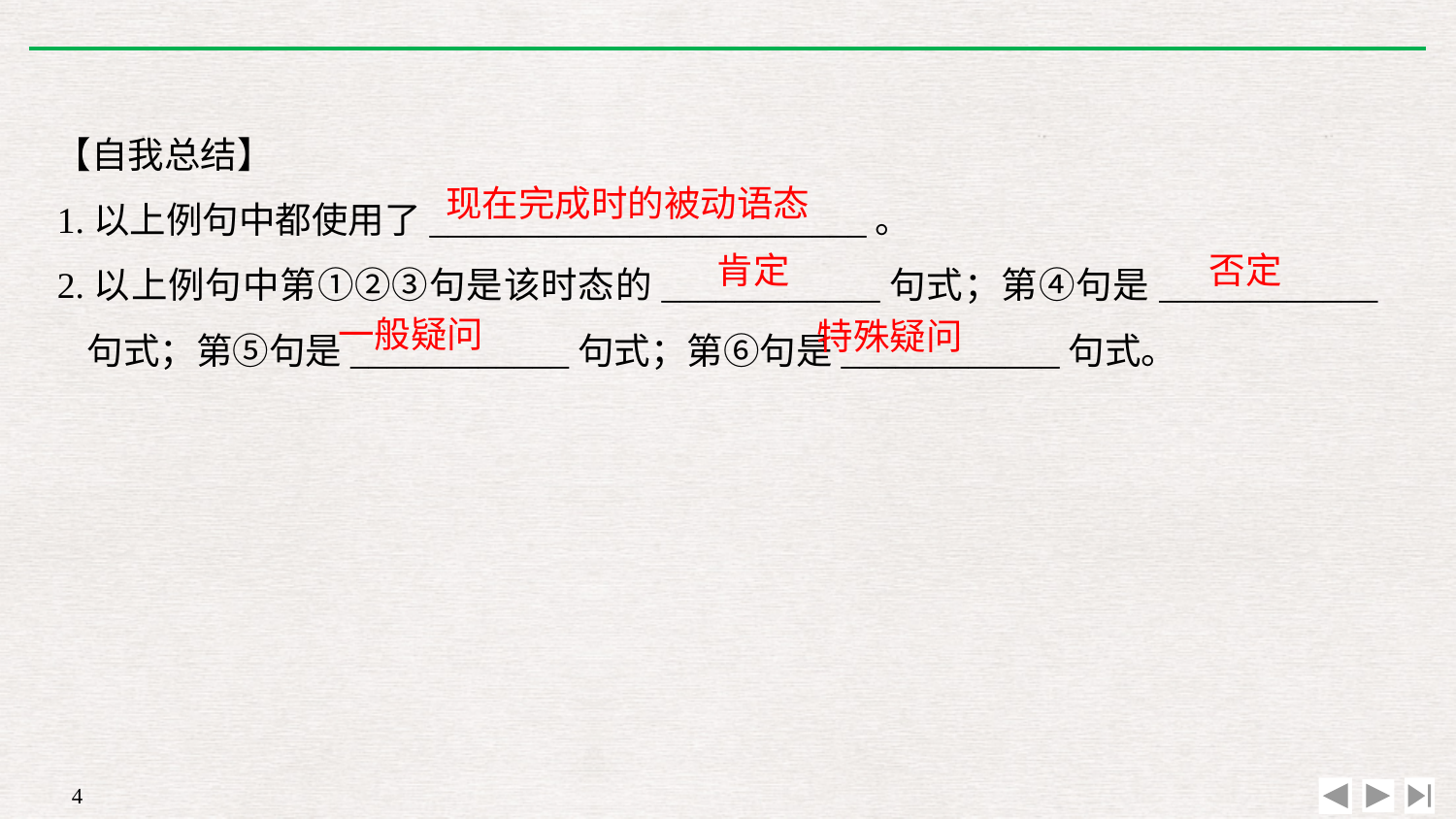

【自我总结】
1.以上例句中都使用了________________________。
2.以上例句中第①②③句是该时态的____________句式；第④句是____________句式；第⑤句是____________句式；第⑥句是____________句式。
现在完成时的被动语态
否定
肯定
一般疑问
特殊疑问